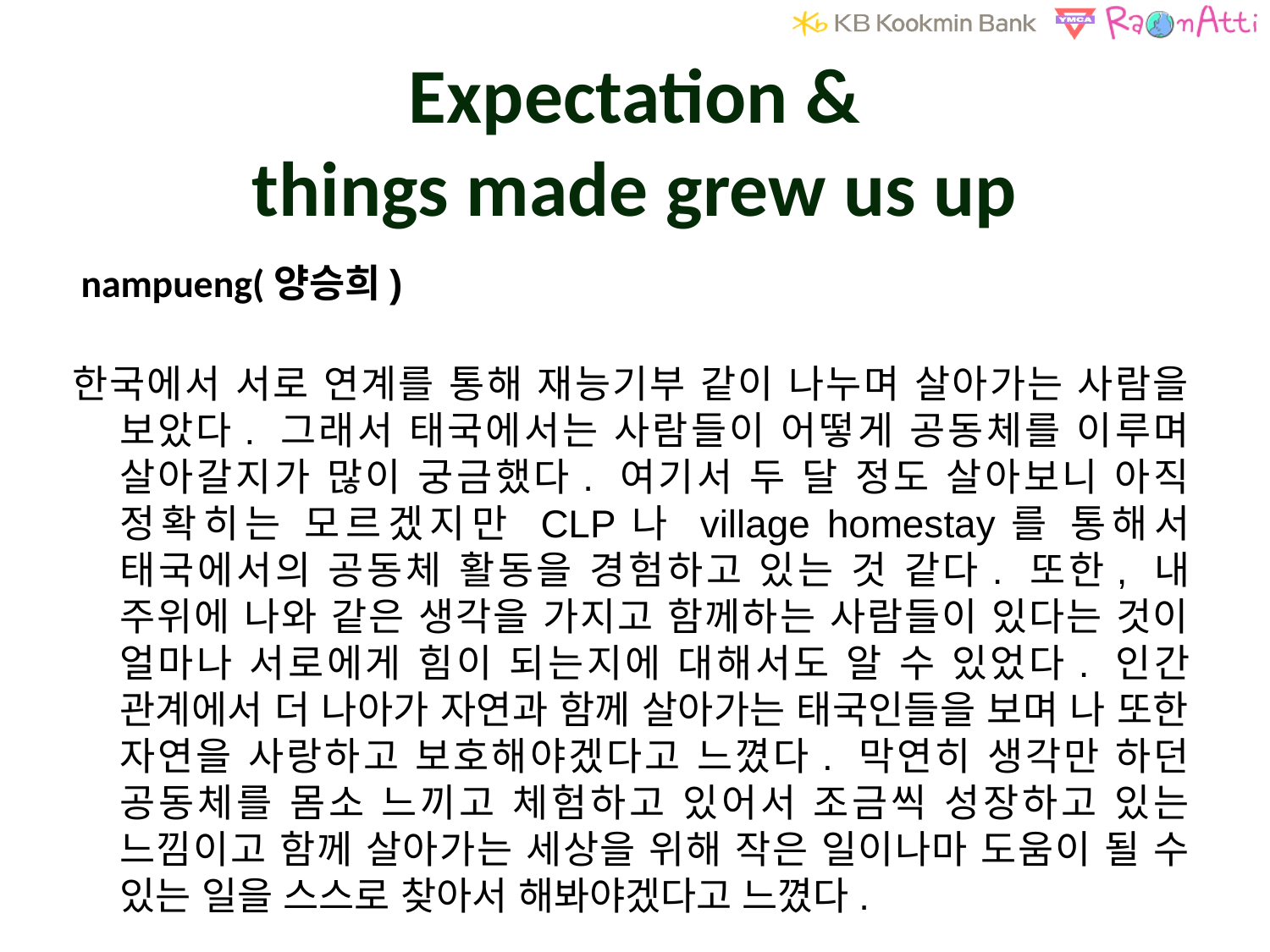

# Expectation & things made grew us up
 nampueng(양승희)

한국에서 서로 연계를 통해 재능기부 같이 나누며 살아가는 사람을 보았다. 그래서 태국에서는 사람들이 어떻게 공동체를 이루며 살아갈지가 많이 궁금했다. 여기서 두 달 정도 살아보니 아직 정확히는 모르겠지만 CLP나 village homestay를 통해서 태국에서의 공동체 활동을 경험하고 있는 것 같다. 또한, 내 주위에 나와 같은 생각을 가지고 함께하는 사람들이 있다는 것이 얼마나 서로에게 힘이 되는지에 대해서도 알 수 있었다. 인간 관계에서 더 나아가 자연과 함께 살아가는 태국인들을 보며 나 또한 자연을 사랑하고 보호해야겠다고 느꼈다. 막연히 생각만 하던 공동체를 몸소 느끼고 체험하고 있어서 조금씩 성장하고 있는 느낌이고 함께 살아가는 세상을 위해 작은 일이나마 도움이 될 수 있는 일을 스스로 찾아서 해봐야겠다고 느꼈다.